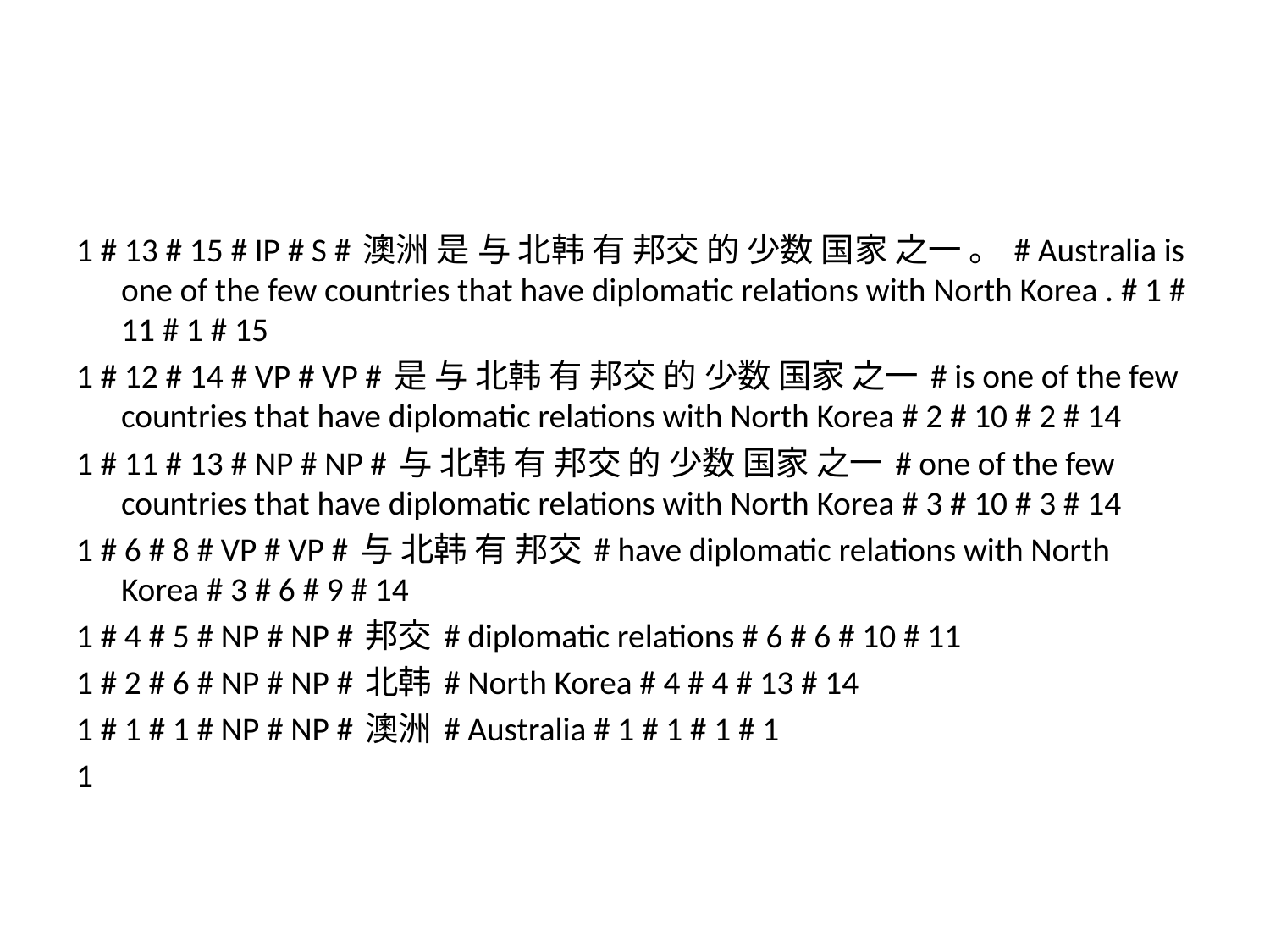

#
1 # 13 # 15 # IP # S # 澳洲 是 与 北韩 有 邦交 的 少数 国家 之一 。 # Australia is one of the few countries that have diplomatic relations with North Korea . # 1 # 11 # 1 # 15
1 # 12 # 14 # VP # VP # 是 与 北韩 有 邦交 的 少数 国家 之一 # is one of the few countries that have diplomatic relations with North Korea # 2 # 10 # 2 # 14
1 # 11 # 13 # NP # NP # 与 北韩 有 邦交 的 少数 国家 之一 # one of the few countries that have diplomatic relations with North Korea # 3 # 10 # 3 # 14
1 # 6 # 8 # VP # VP # 与 北韩 有 邦交 # have diplomatic relations with North Korea # 3 # 6 # 9 # 14
1 # 4 # 5 # NP # NP # 邦交 # diplomatic relations # 6 # 6 # 10 # 11
1 # 2 # 6 # NP # NP # 北韩 # North Korea # 4 # 4 # 13 # 14
1 # 1 # 1 # NP # NP # 澳洲 # Australia # 1 # 1 # 1 # 1
1